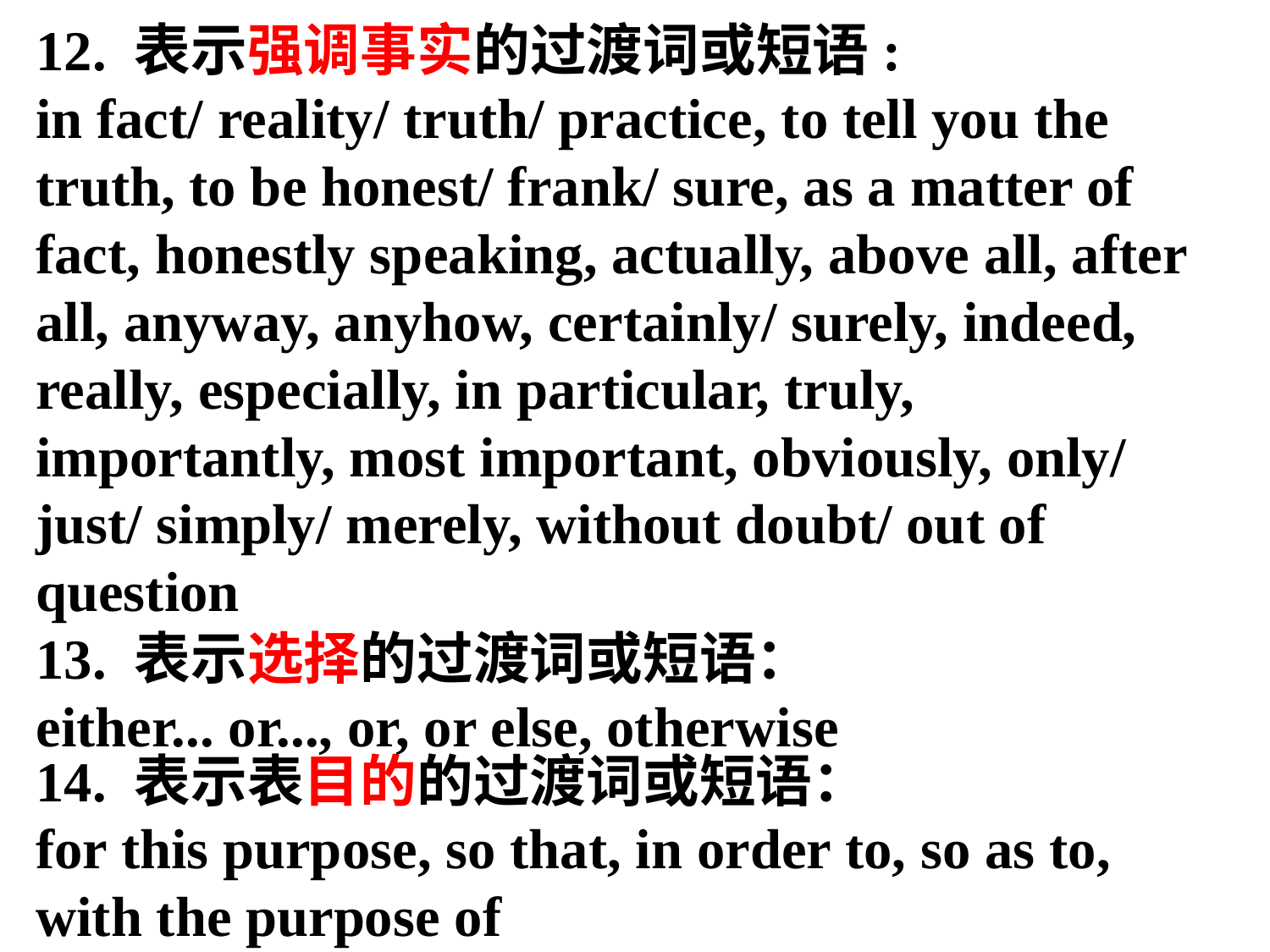

12. 表示强调事实的过渡词或短语:
in fact/ reality/ truth/ practice, to tell you the truth, to be honest/ frank/ sure, as a matter of fact, honestly speaking, actually, above all, after all, anyway, anyhow, certainly/ surely, indeed, really, especially, in particular, truly, importantly, most important, obviously, only/ just/ simply/ merely, without doubt/ out of question
13. 表示选择的过渡词或短语：
either... or..., or, or else, otherwise
14. 表示表目的的过渡词或短语：
for this purpose, so that, in order to, so as to, with the purpose of